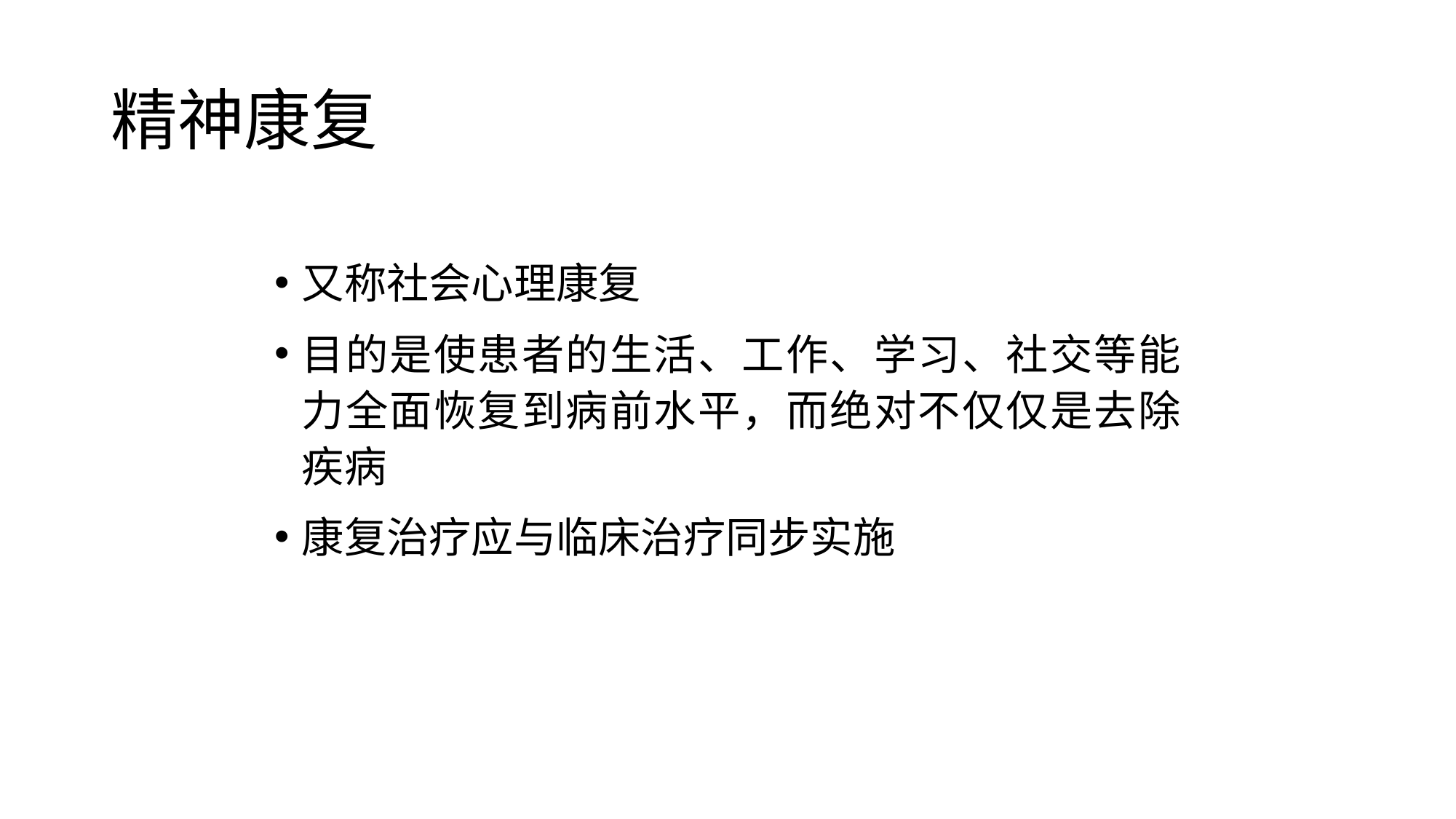

# 精神康复

又称社会心理康复
目的是使患者的生活、工作、学习、社交等能力全面恢复到病前水平，而绝对不仅仅是去除疾病
康复治疗应与临床治疗同步实施

77